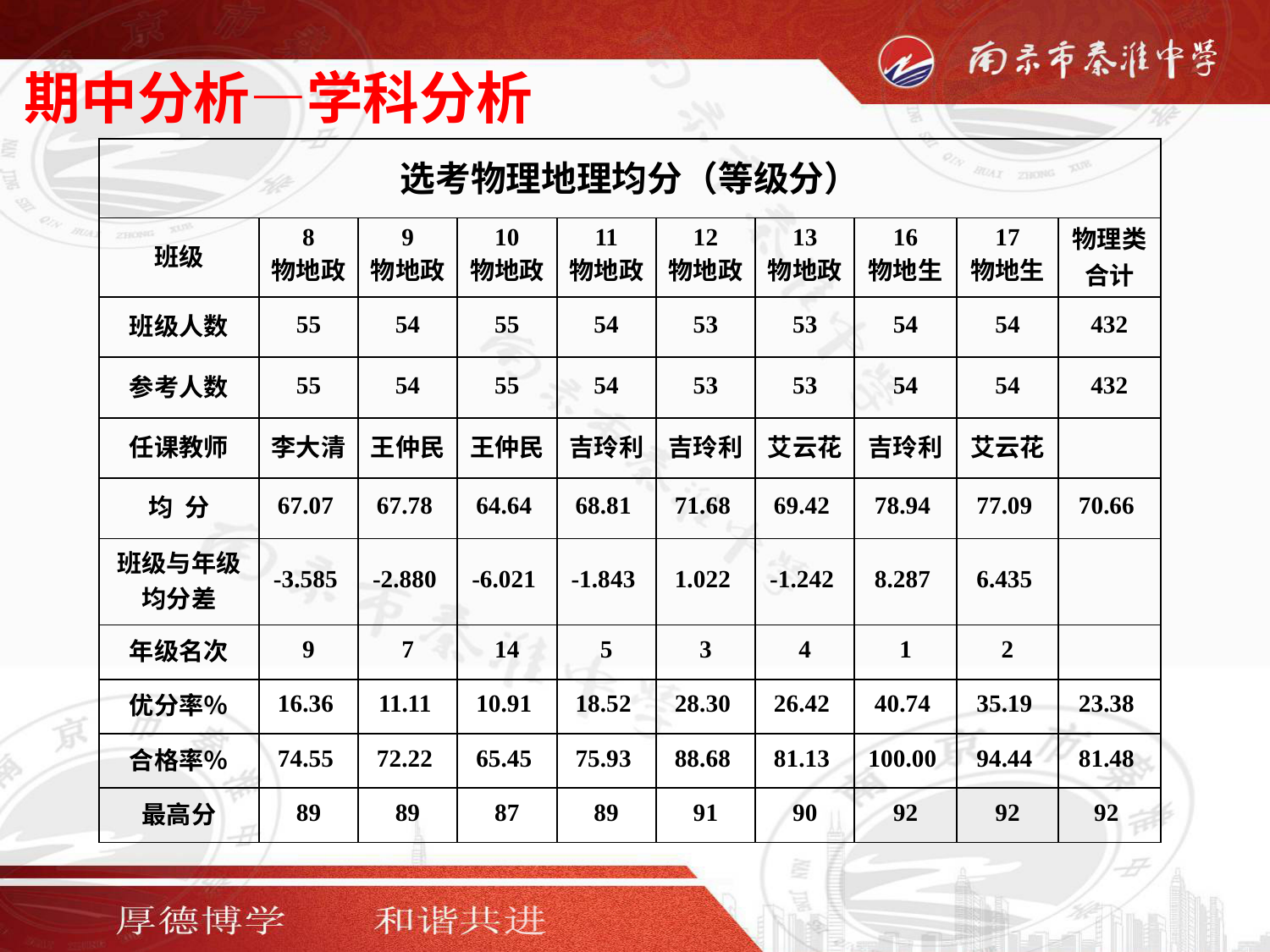

期中分析—学科分析
| 选考物理地理均分（等级分） |  |  |  |  |  |  |  |  |  |
| --- | --- | --- | --- | --- | --- | --- | --- | --- | --- |
| 班级 | 8 物地政 | 9 物地政 | 10 物地政 | 11 物地政 | 12 物地政 | 13 物地政 | 16 物地生 | 17 物地生 | 物理类 合计 |
| 班级人数 | 55 | 54 | 55 | 54 | 53 | 53 | 54 | 54 | 432 |
| 参考人数 | 55 | 54 | 55 | 54 | 53 | 53 | 54 | 54 | 432 |
| 任课教师 | 李大清 | 王仲民 | 王仲民 | 吉玲利 | 吉玲利 | 艾云花 | 吉玲利 | 艾云花 |  |
| 均 分 | 67.07 | 67.78 | 64.64 | 68.81 | 71.68 | 69.42 | 78.94 | 77.09 | 70.66 |
| 班级与年级 均分差 | -3.585 | -2.880 | -6.021 | -1.843 | 1.022 | -1.242 | 8.287 | 6.435 |  |
| 年级名次 | 9 | 7 | 14 | 5 | 3 | 4 | 1 | 2 |  |
| 优分率％ | 16.36 | 11.11 | 10.91 | 18.52 | 28.30 | 26.42 | 40.74 | 35.19 | 23.38 |
| 合格率％ | 74.55 | 72.22 | 65.45 | 75.93 | 88.68 | 81.13 | 100.00 | 94.44 | 81.48 |
| 最高分 | 89 | 89 | 87 | 89 | 91 | 90 | 92 | 92 | 92 |